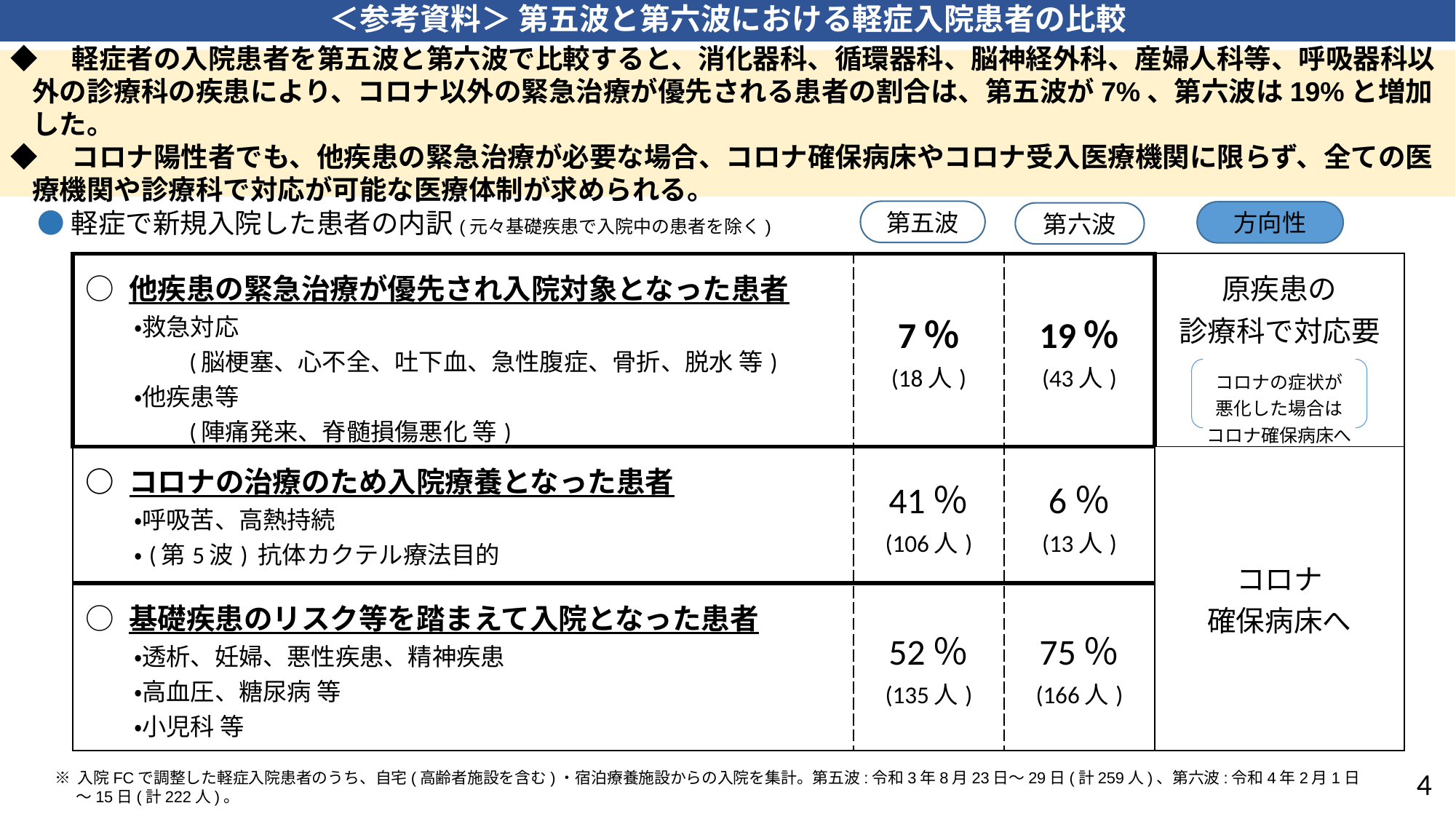

＜参考資料＞ 第五波と第六波における軽症入院患者の比較
◆　軽症者の入院患者を第五波と第六波で比較すると、消化器科、循環器科、脳神経外科、産婦人科等、呼吸器科以外の診療科の疾患により、コロナ以外の緊急治療が優先される患者の割合は、第五波が7%、第六波は19%と増加した。
◆　コロナ陽性者でも、他疾患の緊急治療が必要な場合、コロナ確保病床やコロナ受入医療機関に限らず、全ての医療機関や診療科で対応が可能な医療体制が求められる。
●軽症で新規入院した患者の内訳(元々基礎疾患で入院中の患者を除く)
第五波
方向性
第六波
| ○ 他疾患の緊急治療が優先され入院対象となった患者 　　・救急対応 　　　　(脳梗塞、心不全、吐下血、急性腹症、骨折、脱水 等) 　　・他疾患等 　　　　(陣痛発来、脊髄損傷悪化 等) | 7％ (18人) | 19％ (43人) | 原疾患の 診療科で対応要 コロナの症状が 悪化した場合は コロナ確保病床へ |
| --- | --- | --- | --- |
| ○ コロナの治療のため入院療養となった患者 　　・呼吸苦、高熱持続 　　・(第5波) 抗体カクテル療法目的 | 41％ (106人) | 6％ (13人) | コロナ 確保病床へ |
| ○ 基礎疾患のリスク等を踏まえて入院となった患者 　　・透析、妊婦、悪性疾患、精神疾患 　　・高血圧、糖尿病 等 　　・小児科 等 | 52％ (135人) | 75％ (166人) |  |

4
※ 入院FCで調整した軽症入院患者のうち、自宅(高齢者施設を含む)・宿泊療養施設からの入院を集計。第五波:令和3年8月23日～29日(計259人)、第六波:令和4年2月1日～15日(計222人)。